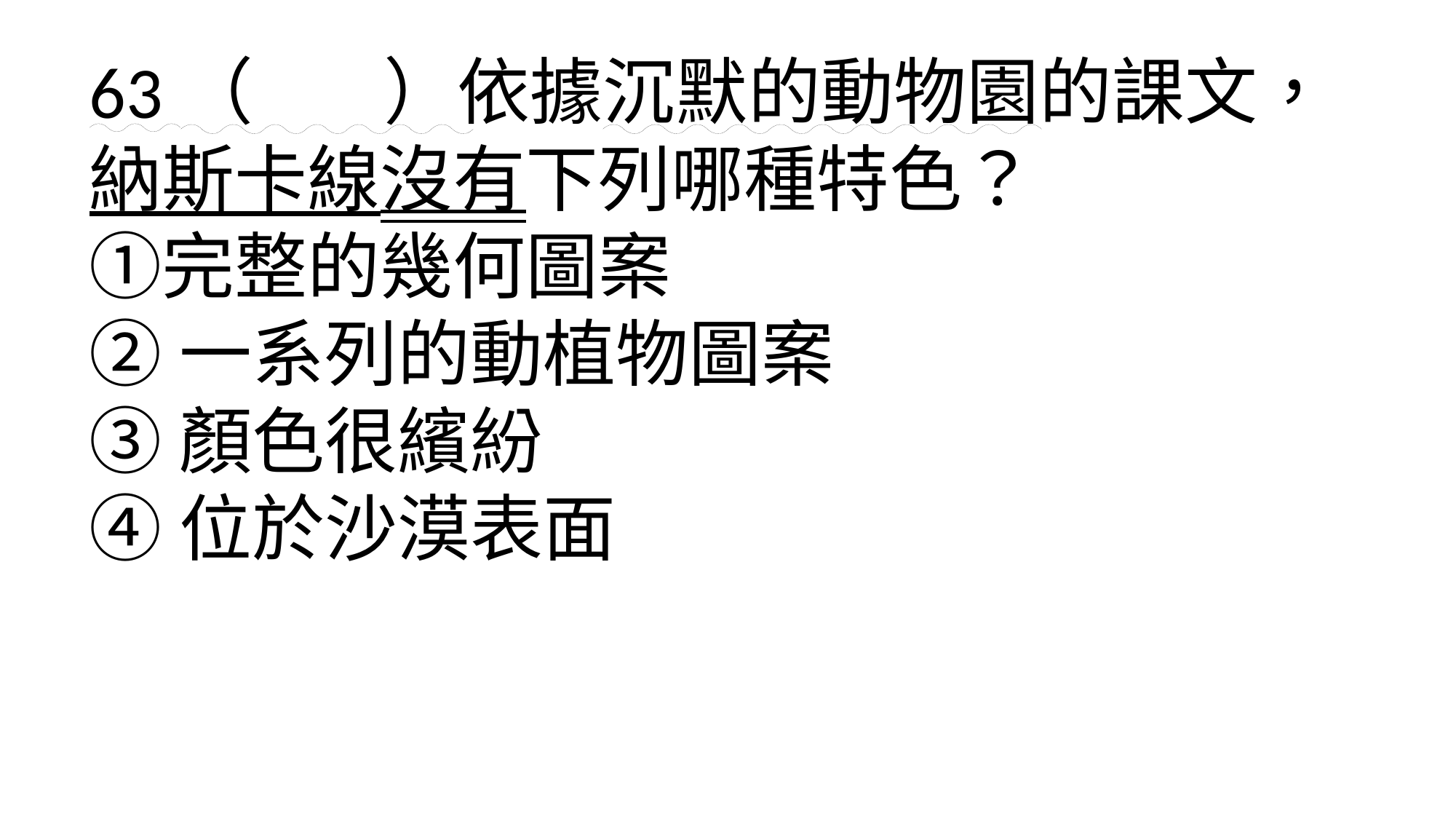

63（        ）依據沉默的動物園的課文，納斯卡線沒有下列哪種特色？　
①完整的幾何圖案
②一系列的動植物圖案
③顏色很繽紛
④位於沙漠表面